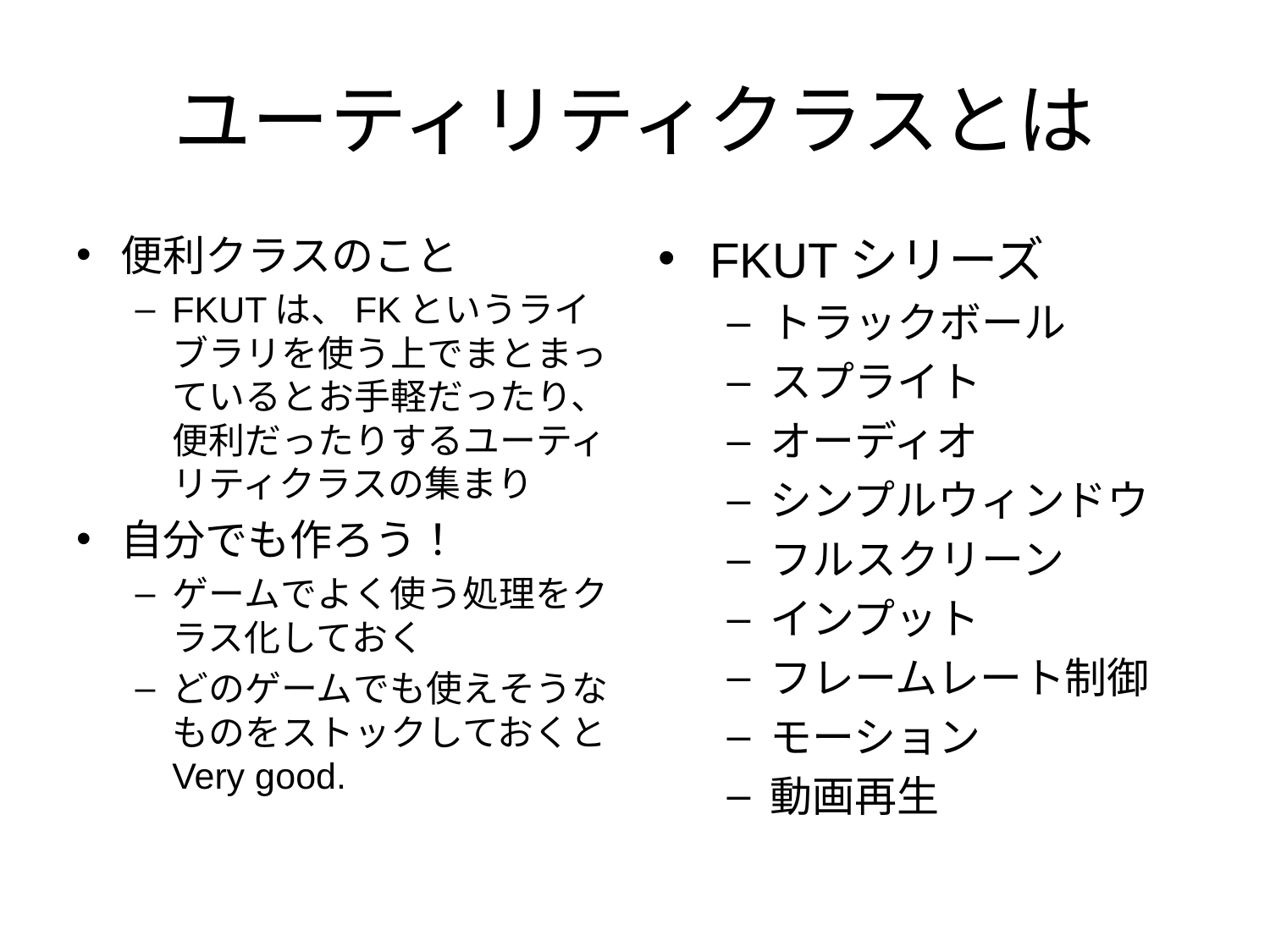

# ユーティリティクラスとは
便利クラスのこと
FKUTは、FKというライブラリを使う上でまとまっているとお手軽だったり、便利だったりするユーティリティクラスの集まり
自分でも作ろう！
ゲームでよく使う処理をクラス化しておく
どのゲームでも使えそうなものをストックしておくとVery good.
FKUTシリーズ
トラックボール
スプライト
オーディオ
シンプルウィンドウ
フルスクリーン
インプット
フレームレート制御
モーション
動画再生